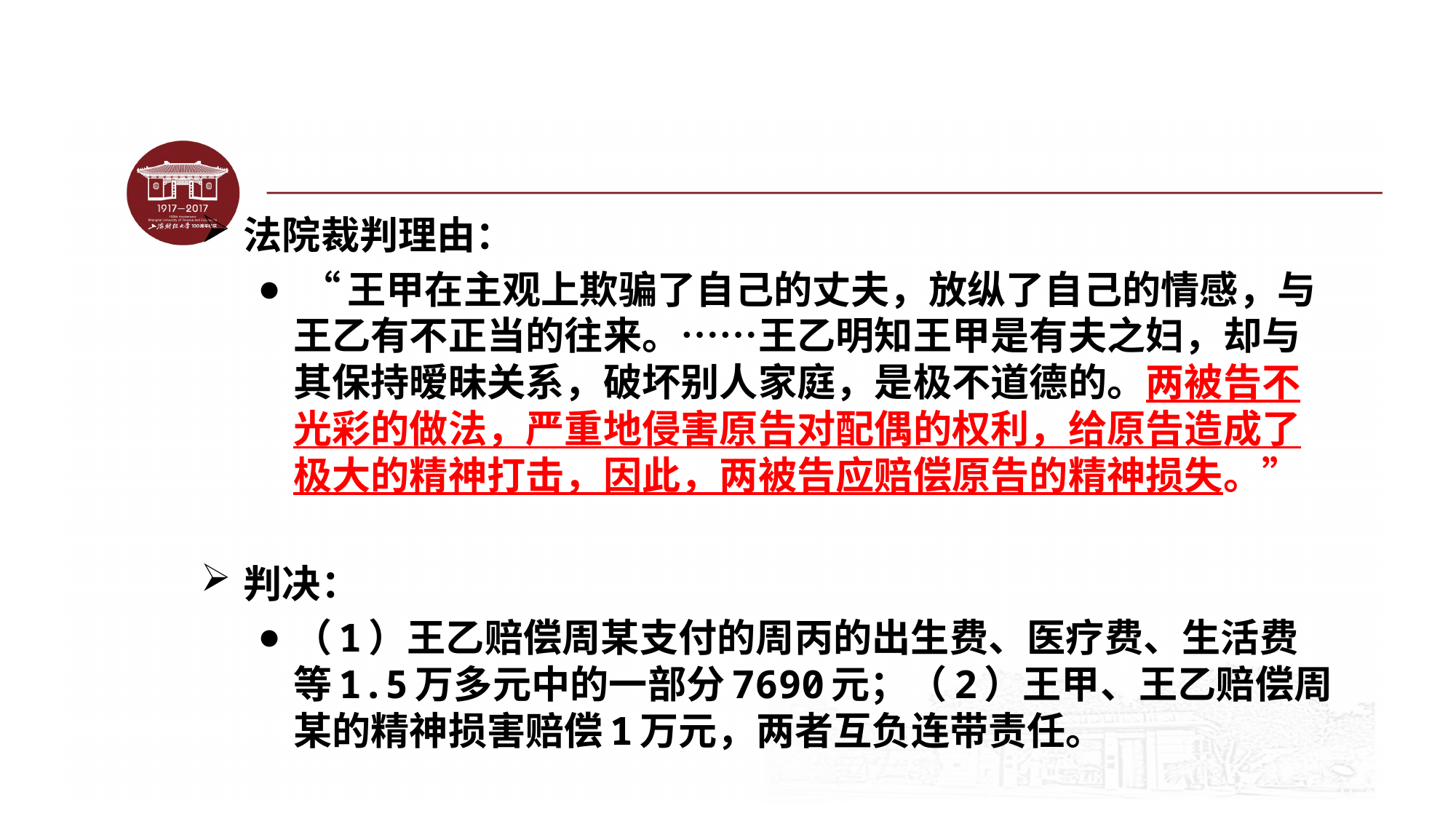

#
法院裁判理由：
 “王甲在主观上欺骗了自己的丈夫，放纵了自己的情感，与王乙有不正当的往来。……王乙明知王甲是有夫之妇，却与其保持暧昧关系，破坏别人家庭，是极不道德的。两被告不光彩的做法，严重地侵害原告对配偶的权利，给原告造成了极大的精神打击，因此，两被告应赔偿原告的精神损失。”

判决：
（1）王乙赔偿周某支付的周丙的出生费、医疗费、生活费等1.5万多元中的一部分7690元；（2）王甲、王乙赔偿周某的精神损害赔偿1万元，两者互负连带责任。